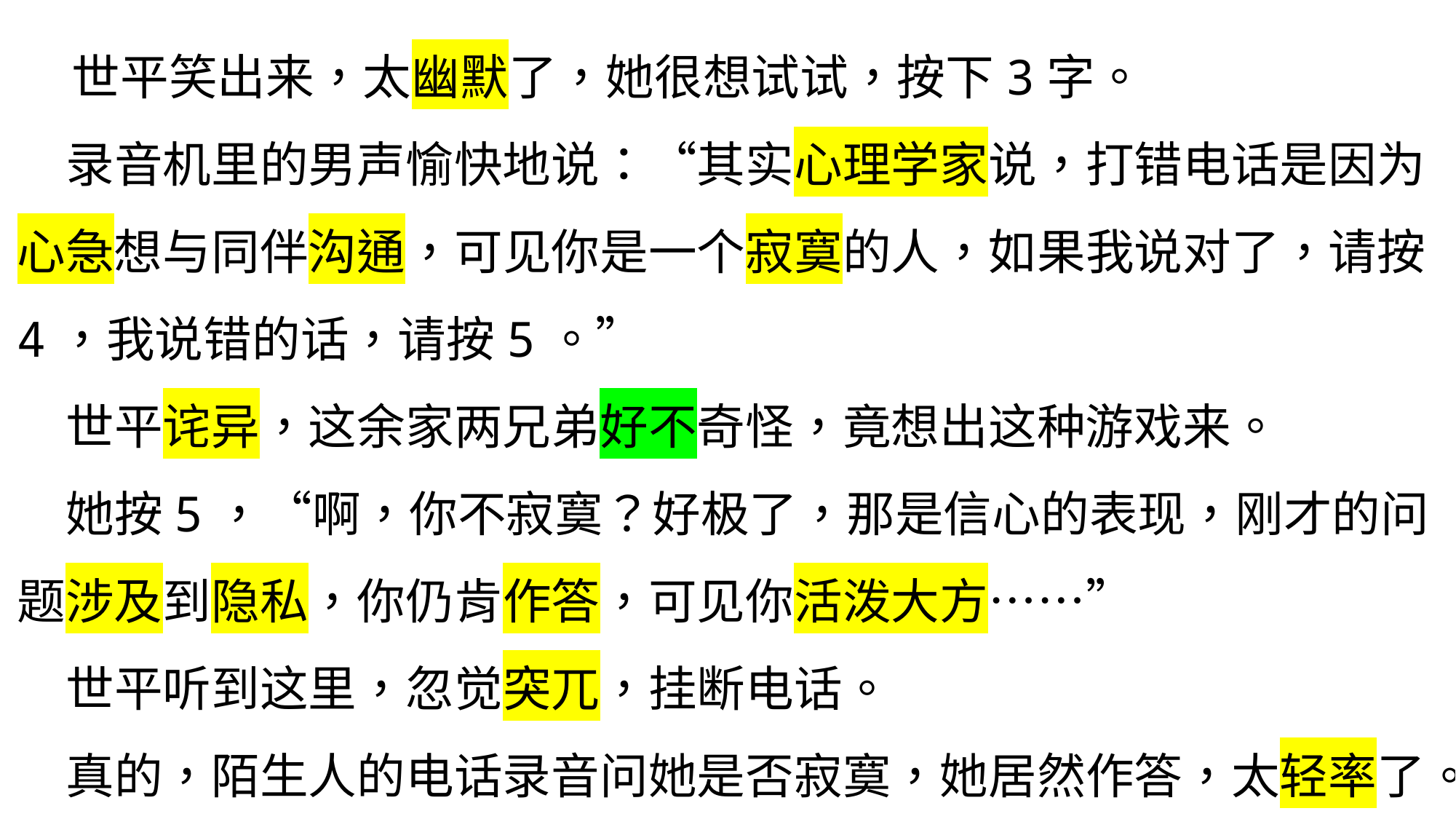

世平笑出来，太幽默了，她很想试试，按下3字。
　录音机里的男声愉快地说：“其实心理学家说，打错电话是因为心急想与同伴沟通，可见你是一个寂寞的人，如果我说对了，请按4，我说错的话，请按5。”
　世平诧异，这余家两兄弟好不奇怪，竟想出这种游戏来。
　她按5，“啊，你不寂寞？好极了，那是信心的表现，刚才的问题涉及到隐私，你仍肯作答，可见你活泼大方……”
　世平听到这里，忽觉突兀，挂断电话。
　真的，陌生人的电话录音问她是否寂寞，她居然作答，太轻率了。